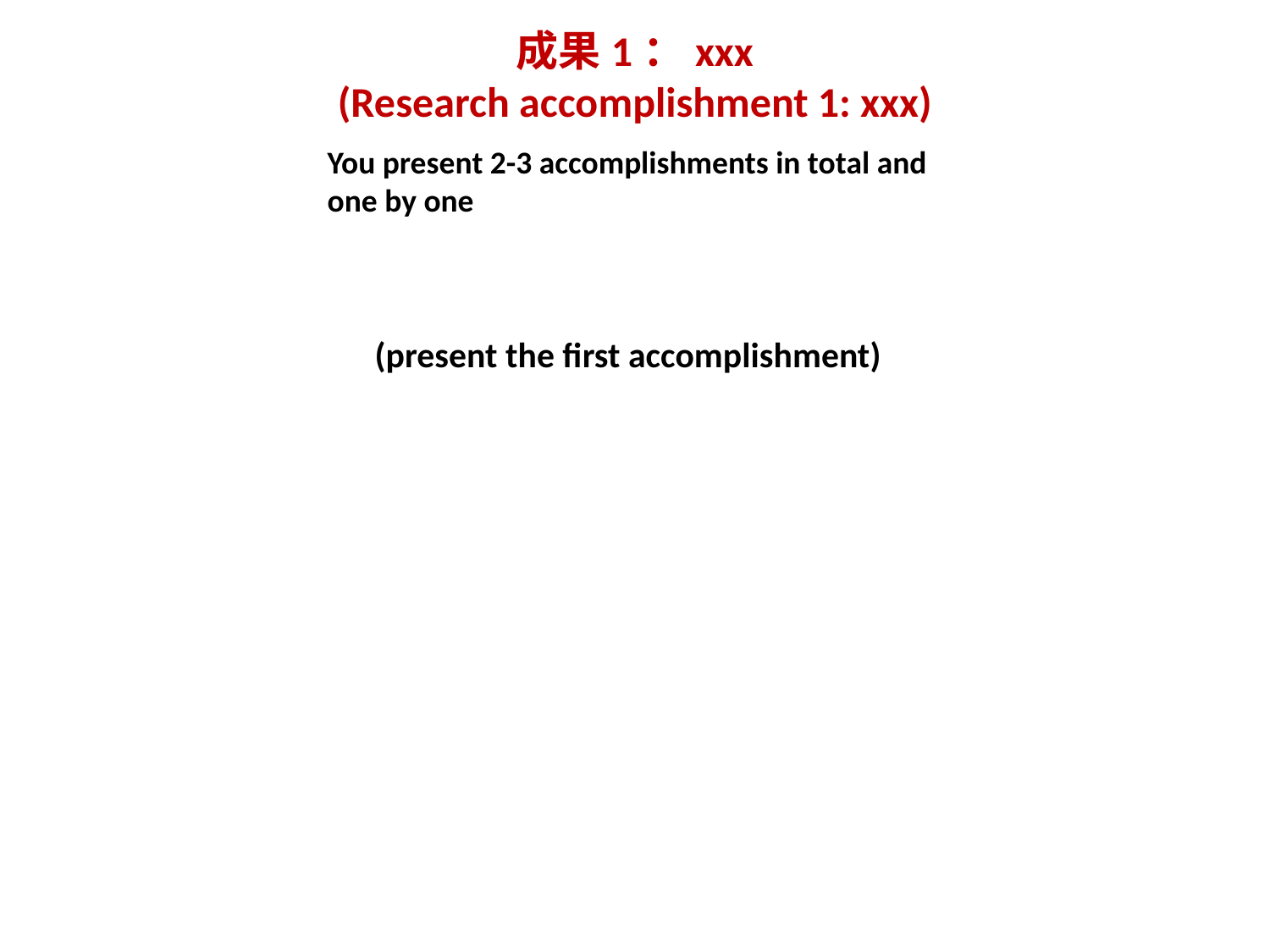

# 成果1：xxx (Research accomplishment 1: xxx)
You present 2-3 accomplishments in total and one by one
(present the first accomplishment)
7